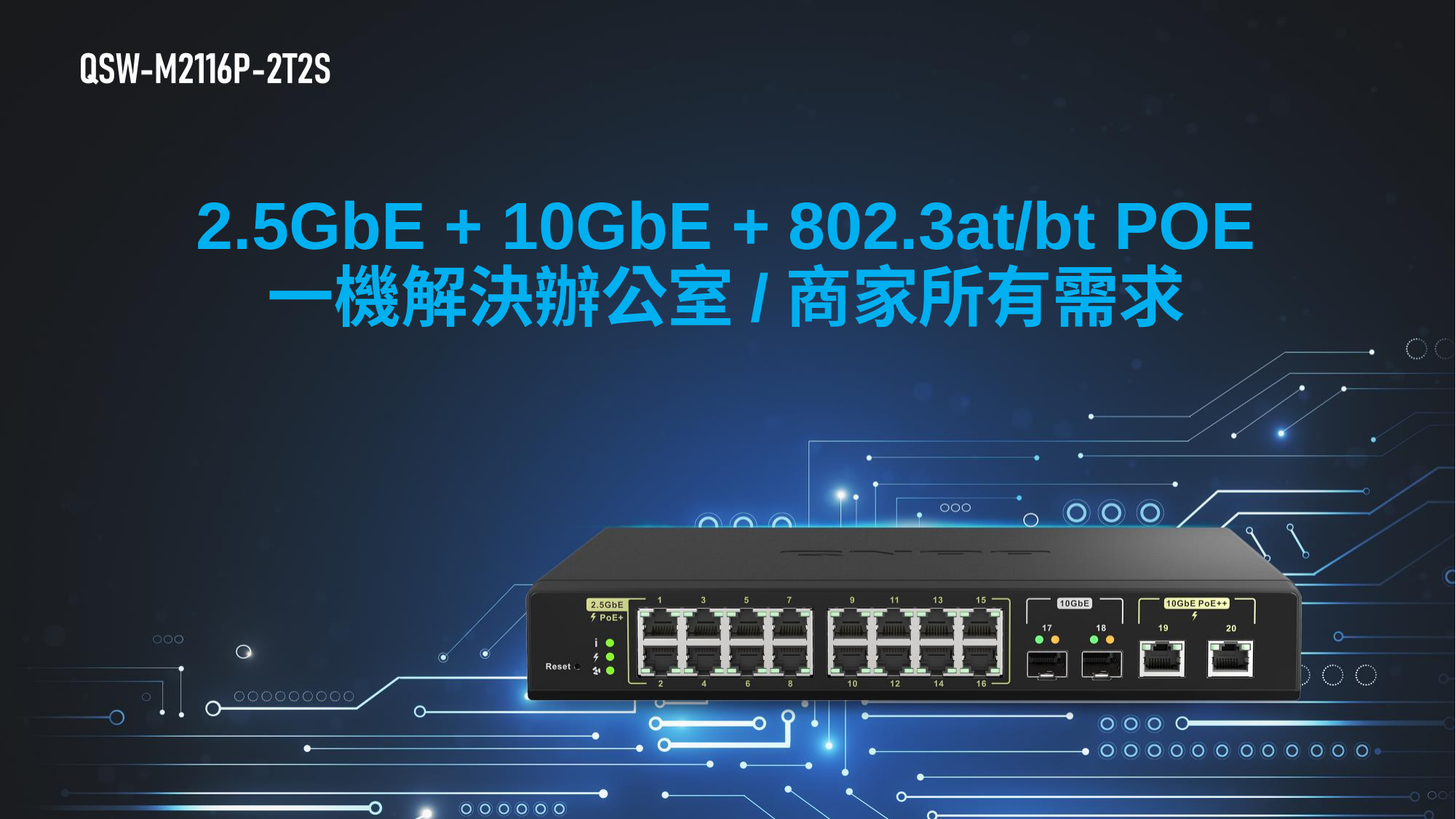

# 2.5GbE + 10GbE + 802.3at/bt POE 一機解決辦公室/商家所有需求